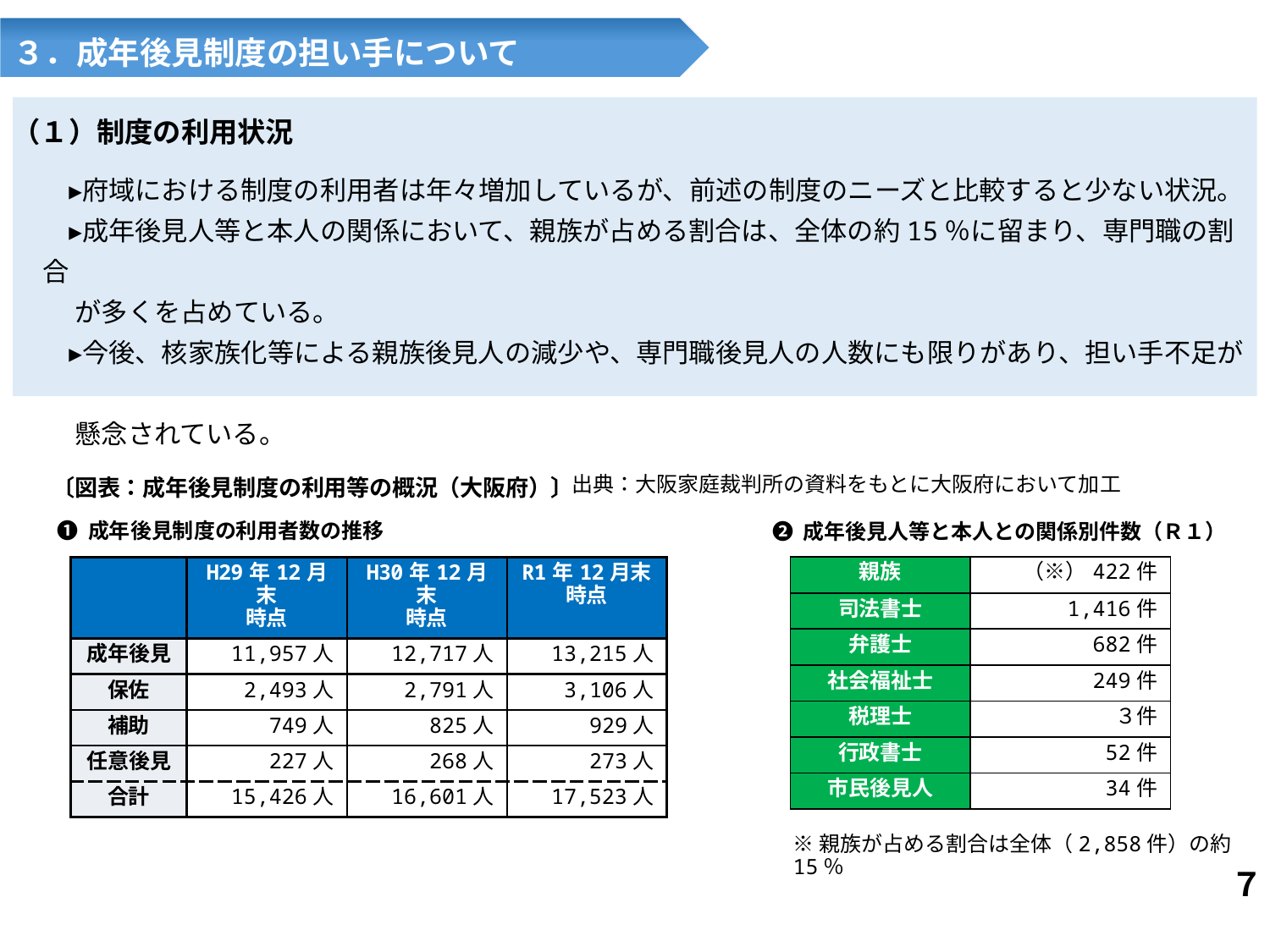

３．成年後見制度の担い手について

（１）制度の利用状況

　▸府域における制度の利用者は年々増加しているが、前述の制度のニーズと比較すると少ない状況。
　▸成年後見人等と本人の関係において、親族が占める割合は、全体の約15％に留まり、専門職の割合
　 が多くを占めている。
　▸今後、核家族化等による親族後見人の減少や、専門職後見人の人数にも限りがあり、担い手不足が
　 懸念されている。
〔図表：成年後見制度の利用等の概況（大阪府）〕
出典：大阪家庭裁判所の資料をもとに大阪府において加工
❶ 成年後見制度の利用者数の推移
❷ 成年後見人等と本人との関係別件数（Ｒ１）
| 親族 | （※）422件 |
| --- | --- |
| 司法書士 | 1,416件 |
| 弁護士 | 682件 |
| 社会福祉士 | 249件 |
| 税理士 | ３件 |
| 行政書士 | 52件 |
| 市民後見人 | 34件 |
|  | H29年12月末 時点 | H30年12月末 時点 | R1年12月末 時点 |
| --- | --- | --- | --- |
| 成年後見 | 11,957人 | 12,717人 | 13,215人 |
| 保佐 | 2,493人 | 2,791人 | 3,106人 |
| 補助 | 749人 | 825人 | 929人 |
| 任意後見 | 227人 | 268人 | 273人 |
| 合計 | 15,426人 | 16,601人 | 17,523人 |
※親族が占める割合は全体（2,858件）の約15％
７